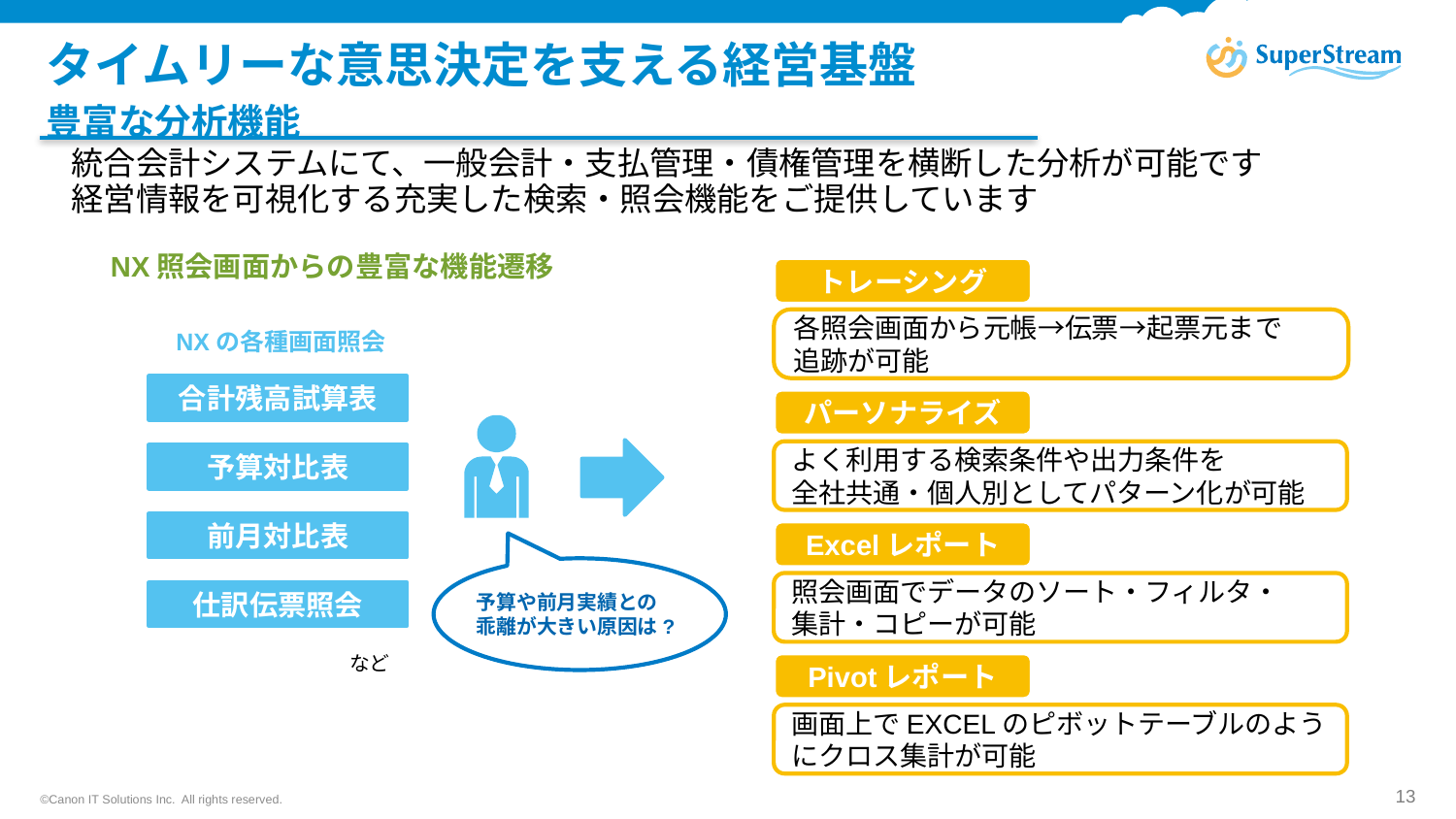

# タイムリーな意思決定を支える経営基盤
豊富な分析機能

統合会計システムにて、一般会計・支払管理・債権管理を横断した分析が可能です
経営情報を可視化する充実した検索・照会機能をご提供しています
NX照会画面からの豊富な機能遷移
トレーシング
各照会画面から元帳→伝票→起票元まで
追跡が可能
NXの各種画面照会
合計残高試算表
パーソナライズ

よく利用する検索条件や出力条件を
全社共通・個人別としてパターン化が可能
予算対比表
前月対比表
Excelレポート
予算や前月実績との
乖離が大きい原因は?
照会画面でデータのソート・フィルタ・
集計・コピーが可能
仕訳伝票照会
など
Pivotレポート
画面上でEXCELのピボットテーブルのようにクロス集計が可能
©Canon IT Solutions Inc.  All rights reserved.
13